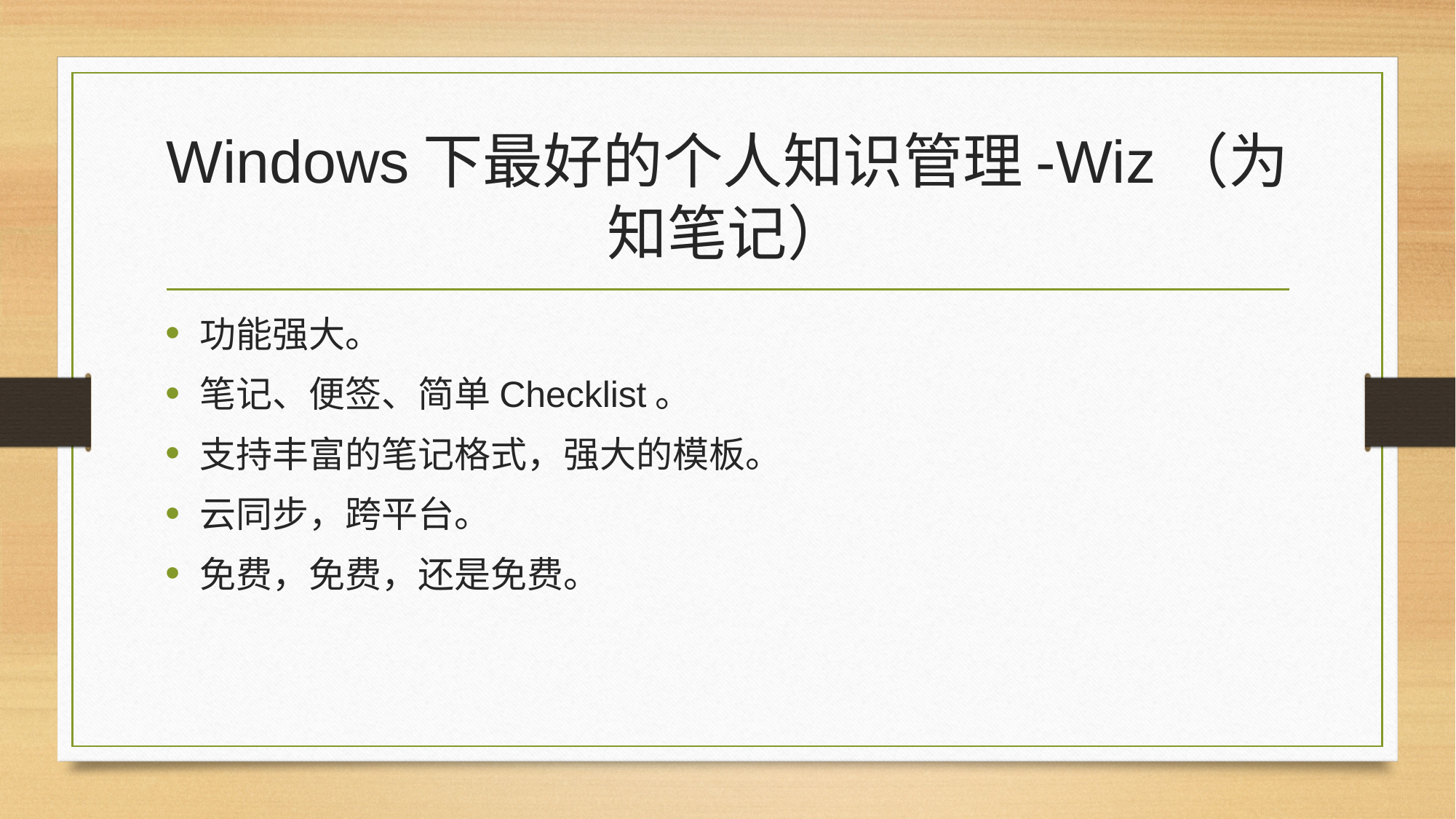

# Windows下最好的个人知识管理-Wiz（为知笔记）
功能强大。
笔记、便签、简单Checklist。
支持丰富的笔记格式，强大的模板。
云同步，跨平台。
免费，免费，还是免费。